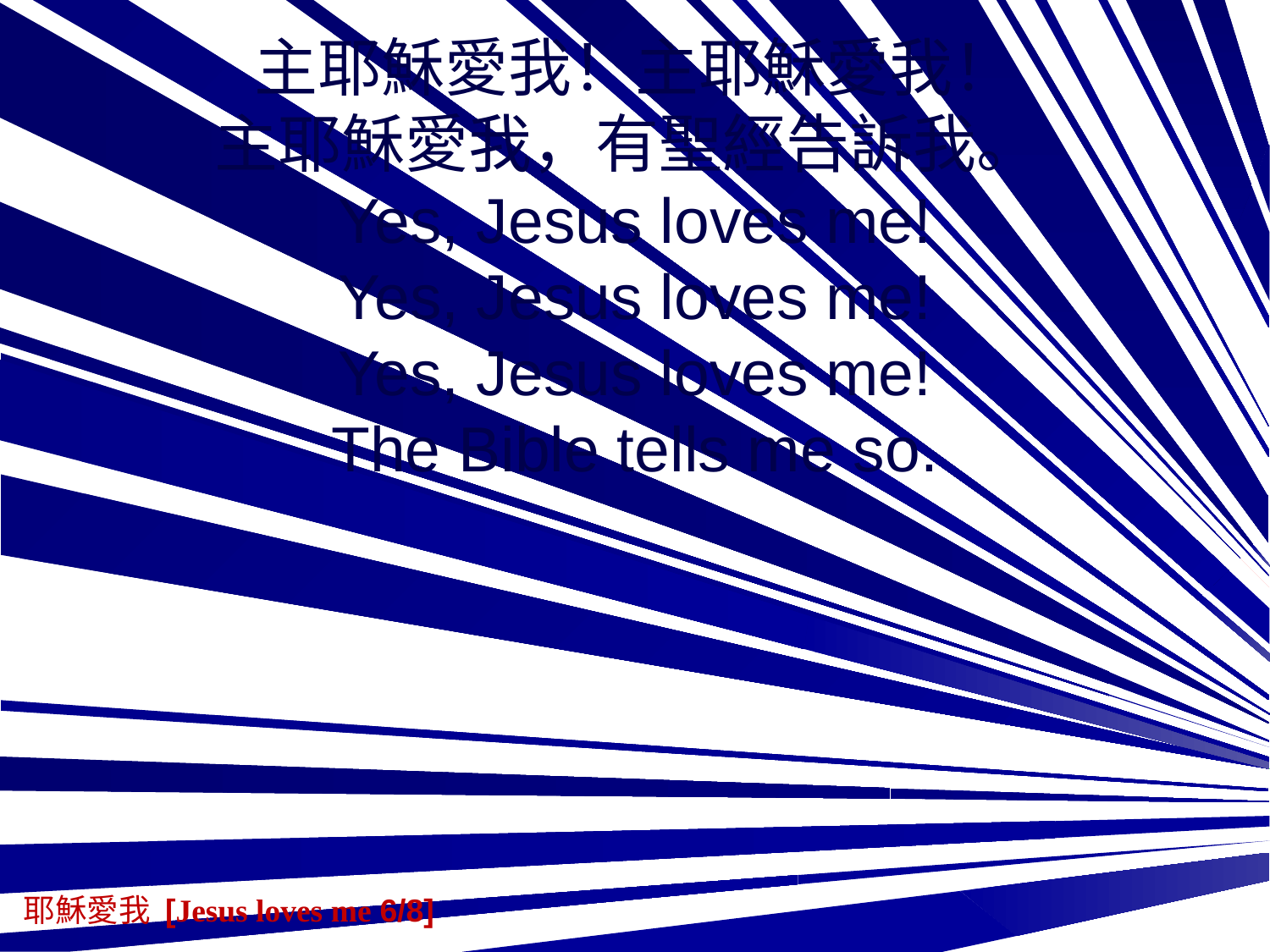

主耶穌愛我！主耶穌愛我！
主耶穌愛我，有聖經告訴我。
Yes, Jesus loves me!
Yes, Jesus loves me!
Yes, Jesus loves me!
The Bible tells me so.
耶穌愛我 [Jesus loves me 6/8]